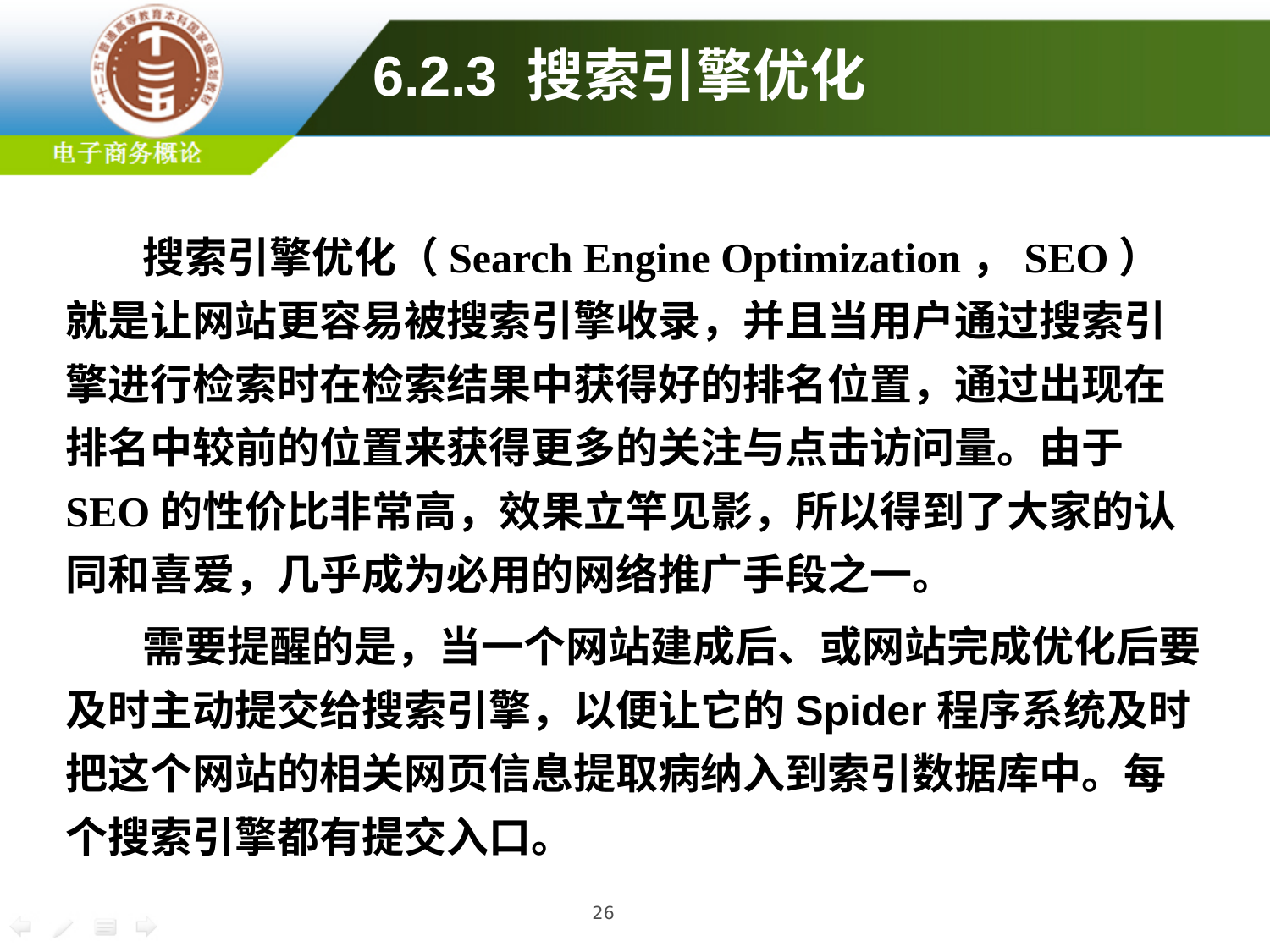

# 6.2.3 搜索引擎优化
       搜索引擎优化（Search Engine Optimization，SEO）就是让网站更容易被搜索引擎收录，并且当用户通过搜索引擎进行检索时在检索结果中获得好的排名位置，通过出现在排名中较前的位置来获得更多的关注与点击访问量。由于SEO的性价比非常高，效果立竿见影，所以得到了大家的认同和喜爱，几乎成为必用的网络推广手段之一。
       需要提醒的是，当一个网站建成后、或网站完成优化后要及时主动提交给搜索引擎，以便让它的Spider程序系统及时把这个网站的相关网页信息提取病纳入到索引数据库中。每个搜索引擎都有提交入口。

26